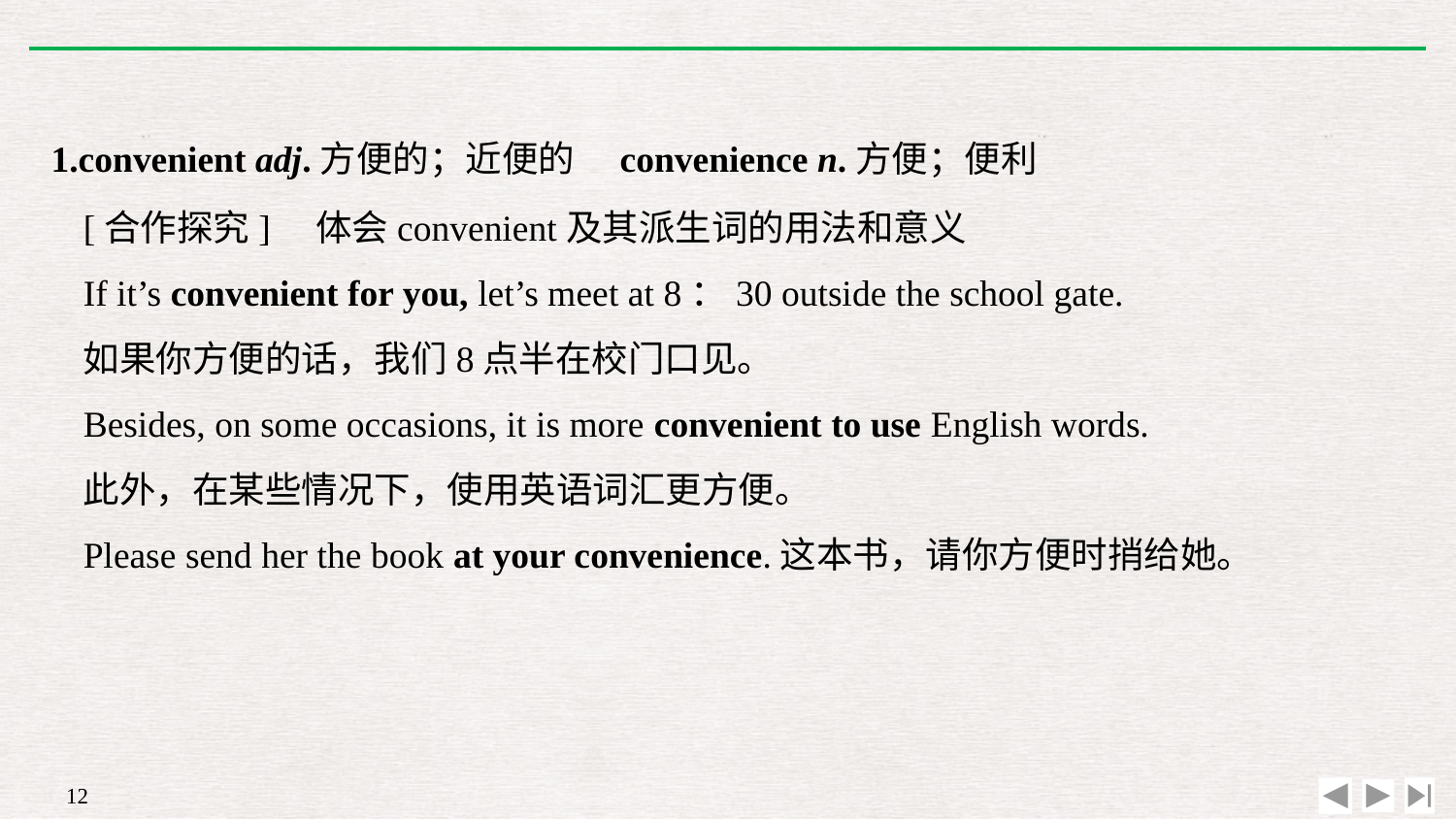

1.convenient adj.方便的；近便的　convenience n.方便；便利
[合作探究]　体会convenient及其派生词的用法和意义
If it’s convenient for you, let’s meet at 8：30 outside the school gate.
如果你方便的话，我们8点半在校门口见。
Besides, on some occasions, it is more convenient to use English words.
此外，在某些情况下，使用英语词汇更方便。
Please send her the book at your convenience.这本书，请你方便时捎给她。